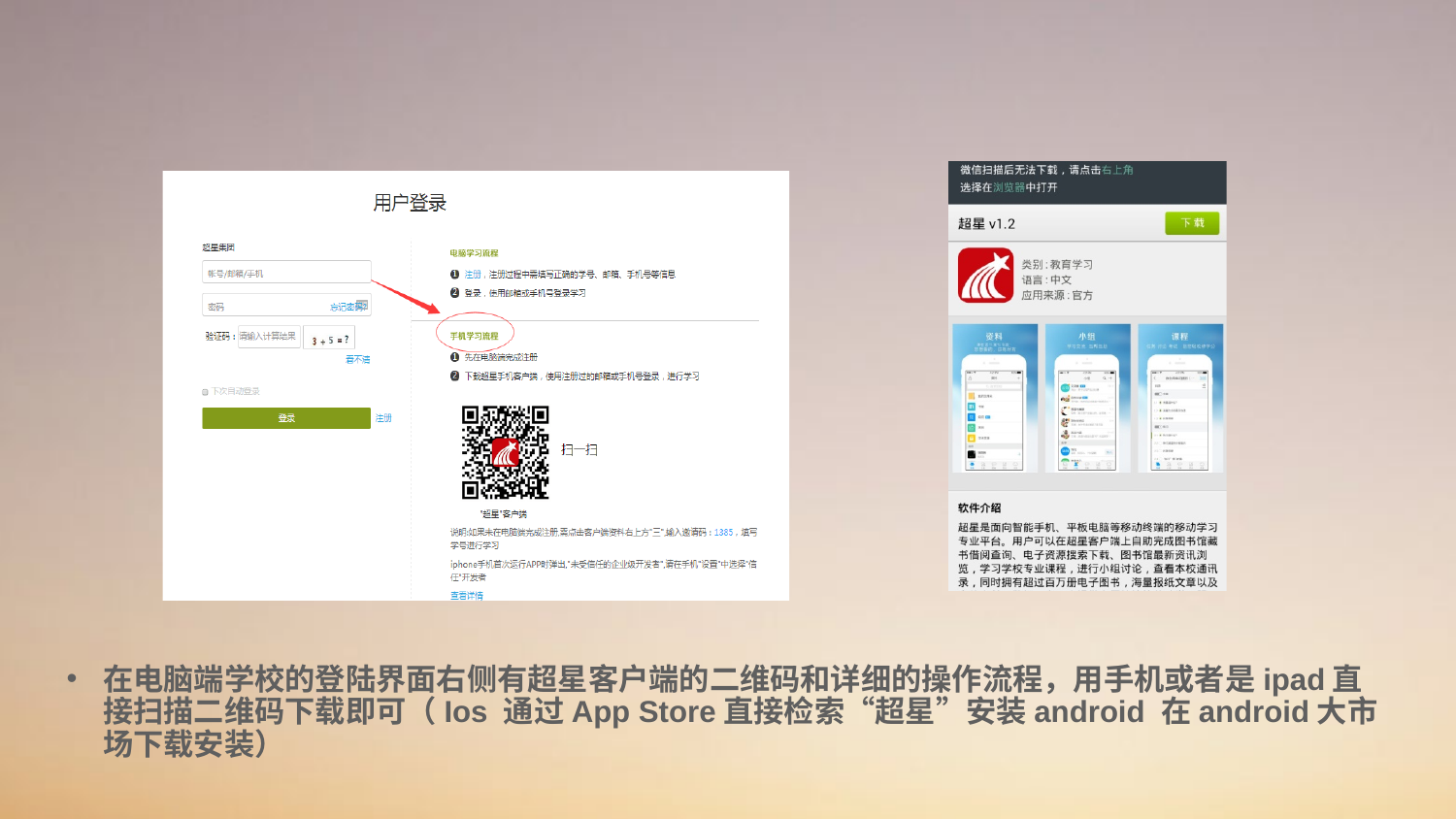

在电脑端学校的登陆界面右侧有超星客户端的二维码和详细的操作流程，用手机或者是ipad直接扫描二维码下载即可（Ios 通过App Store直接检索“超星”安装android 在android大市场下载安装）